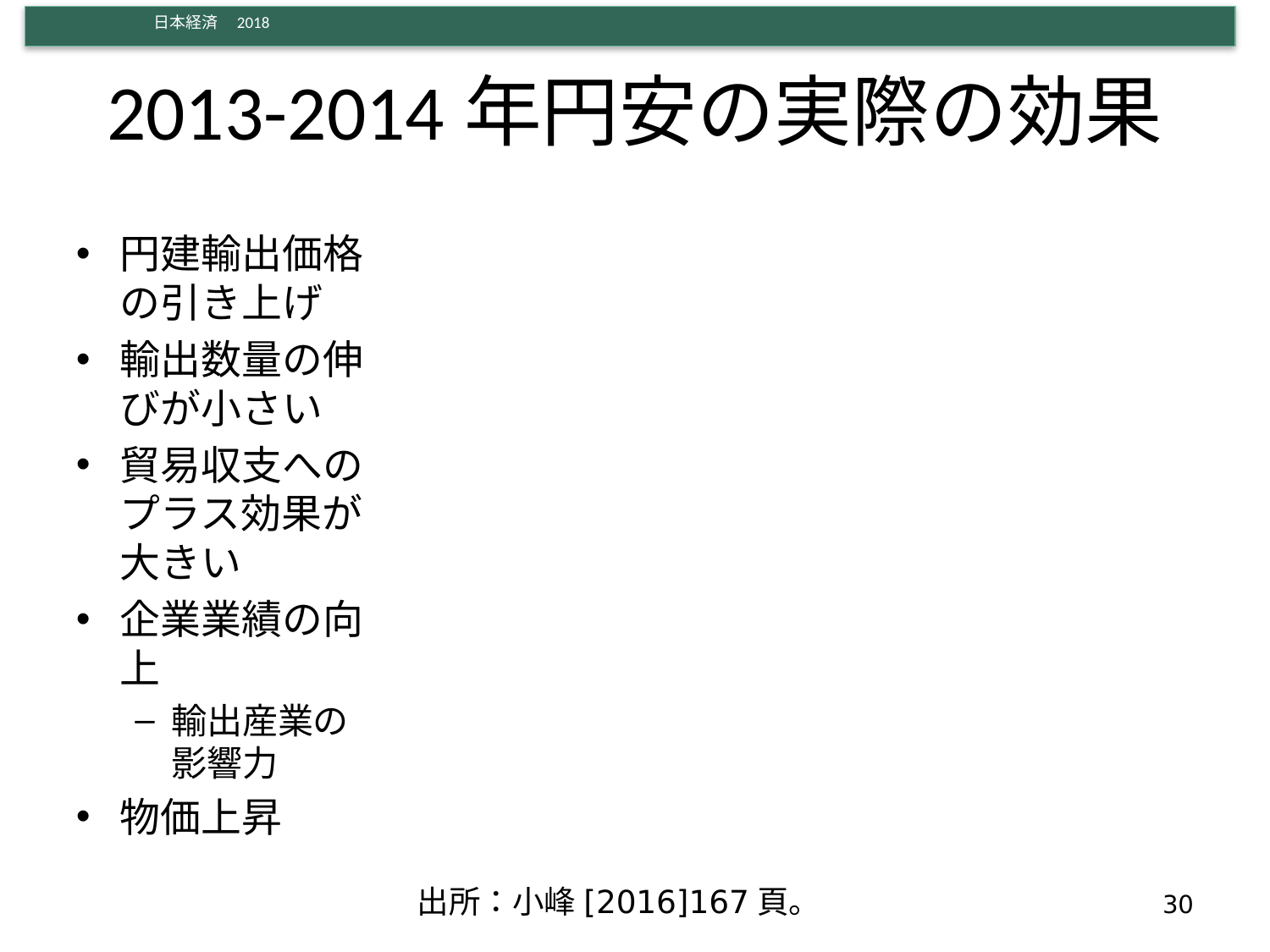

# 2013-2014年円安の実際の効果
円建輸出価格の引き上げ
輸出数量の伸びが小さい
貿易収支へのプラス効果が大きい
企業業績の向上
輸出産業の影響力
物価上昇

出所：小峰[2016]167頁。
30